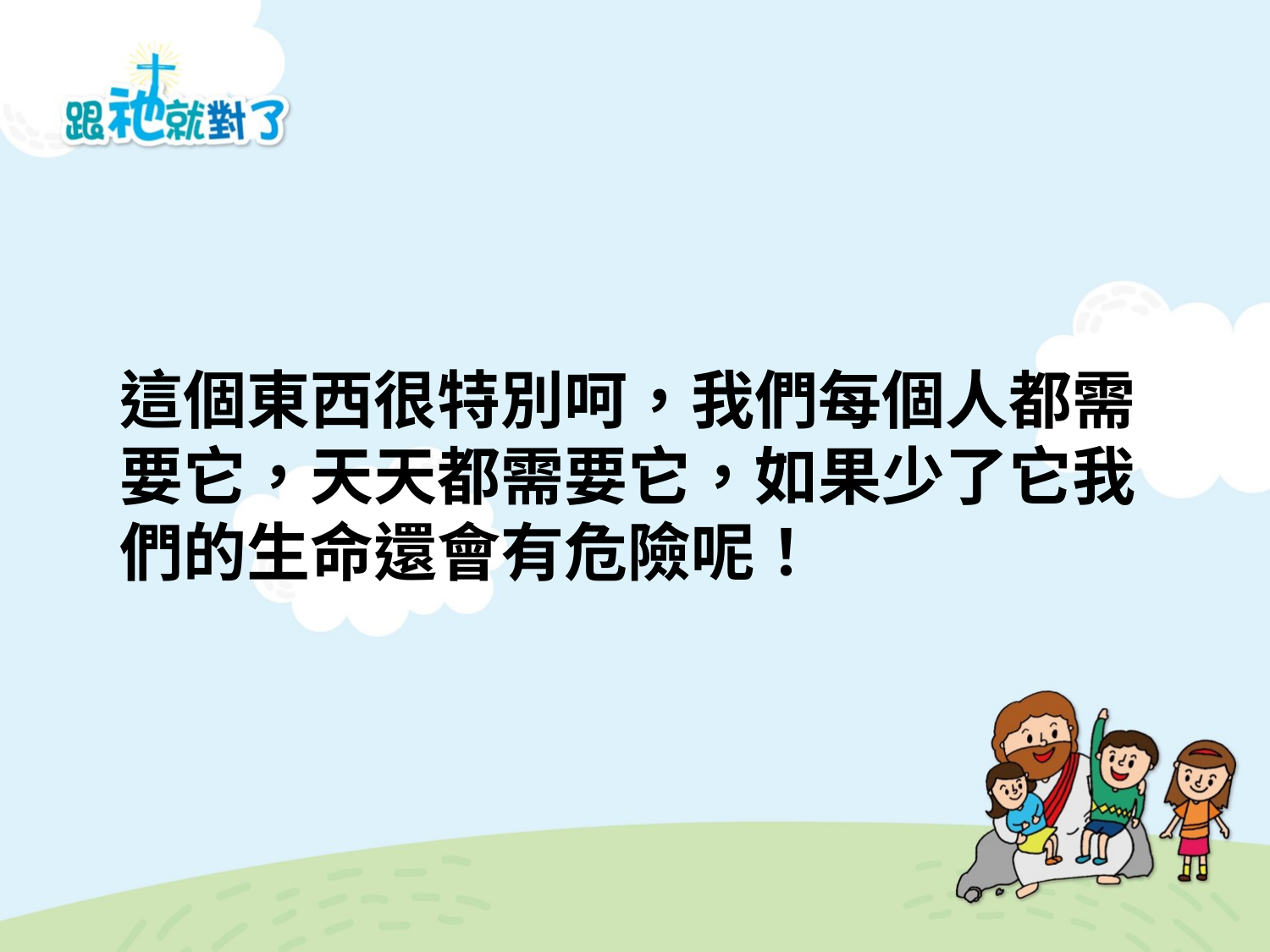

這個東西很特別呵，我們每個人都需要它，天天都需要它，如果少了它我們的生命還會有危險呢！